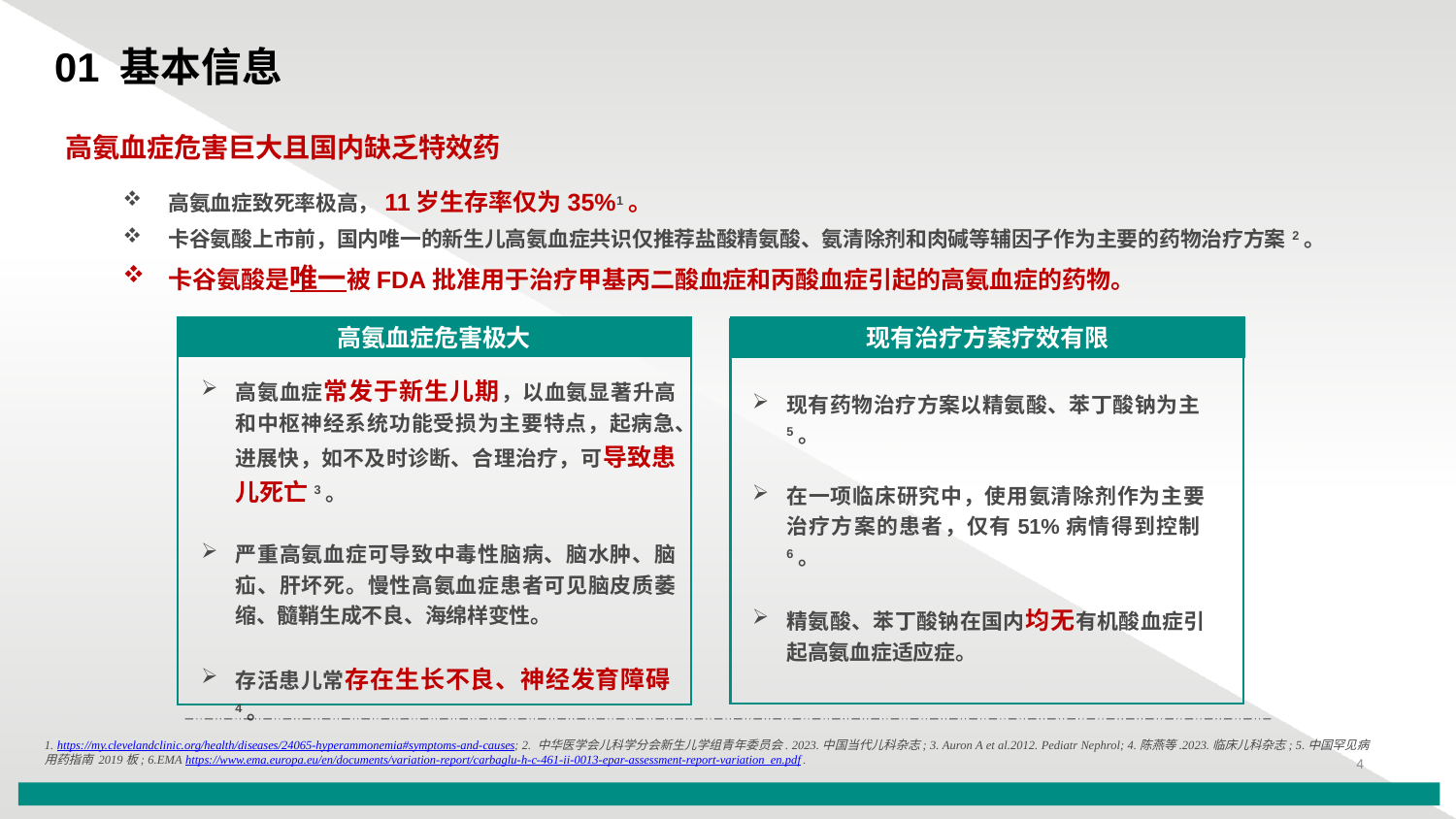

01 基本信息

高氨血症危害巨大且国内缺乏特效药
高氨血症致死率极高，11岁生存率仅为35%1。
卡谷氨酸上市前，国内唯一的新生儿高氨血症共识仅推荐盐酸精氨酸、氨清除剂和肉碱等辅因子作为主要的药物治疗方案2。
卡谷氨酸是唯一被FDA批准用于治疗甲基丙二酸血症和丙酸血症引起的高氨血症的药物。
高氨血症危害极大
现有治疗方案疗效有限

高氨血症常发于新生儿期，以血氨显著升高和中枢神经系统功能受损为主要特点，起病急、进展快，如不及时诊断、合理治疗，可导致患儿死亡3。

严重高氨血症可导致中毒性脑病、脑水肿、脑疝、肝坏死。慢性高氨血症患者可见脑皮质萎缩、髓鞘生成不良、海绵样变性。

存活患儿常存在生长不良、神经发育障碍4。
现有药物治疗方案以精氨酸、苯丁酸钠为主5。

在一项临床研究中，使用氨清除剂作为主要治疗方案的患者，仅有51%病情得到控制6。

精氨酸、苯丁酸钠在国内均无有机酸血症引起高氨血症适应症。
1. https://my.clevelandclinic.org/health/diseases/24065-hyperammonemia#symptoms-and-causes; 2. 中华医学会儿科学分会新生儿学组青年委员会. 2023.中国当代儿科杂志; 3. Auron A et al.2012. Pediatr Nephrol; 4.陈燕等.2023.临床儿科杂志; 5.中国罕见病用药指南 2019板; 6.EMA https://www.ema.europa.eu/en/documents/variation-report/carbaglu-h-c-461-ii-0013-epar-assessment-report-variation_en.pdf .
4